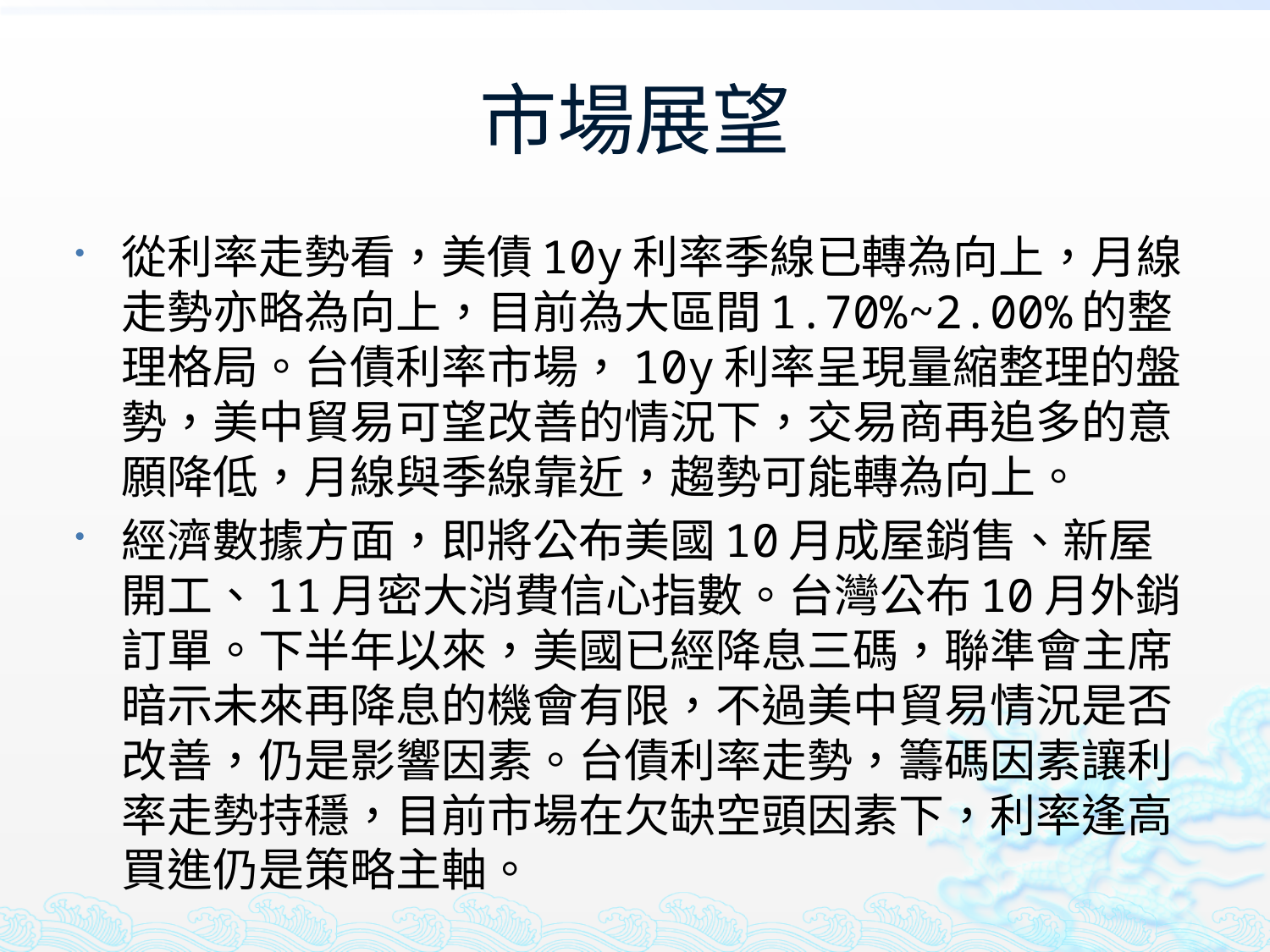

# 市場展望
從利率走勢看，美債10y利率季線已轉為向上，月線走勢亦略為向上，目前為大區間1.70%~2.00%的整理格局。台債利率市場，10y利率呈現量縮整理的盤勢，美中貿易可望改善的情況下，交易商再追多的意願降低，月線與季線靠近，趨勢可能轉為向上。
經濟數據方面，即將公布美國10月成屋銷售、新屋開工、11月密大消費信心指數。台灣公布10月外銷訂單。下半年以來，美國已經降息三碼，聯準會主席暗示未來再降息的機會有限，不過美中貿易情況是否改善，仍是影響因素。台債利率走勢，籌碼因素讓利率走勢持穩，目前市場在欠缺空頭因素下，利率逢高買進仍是策略主軸。